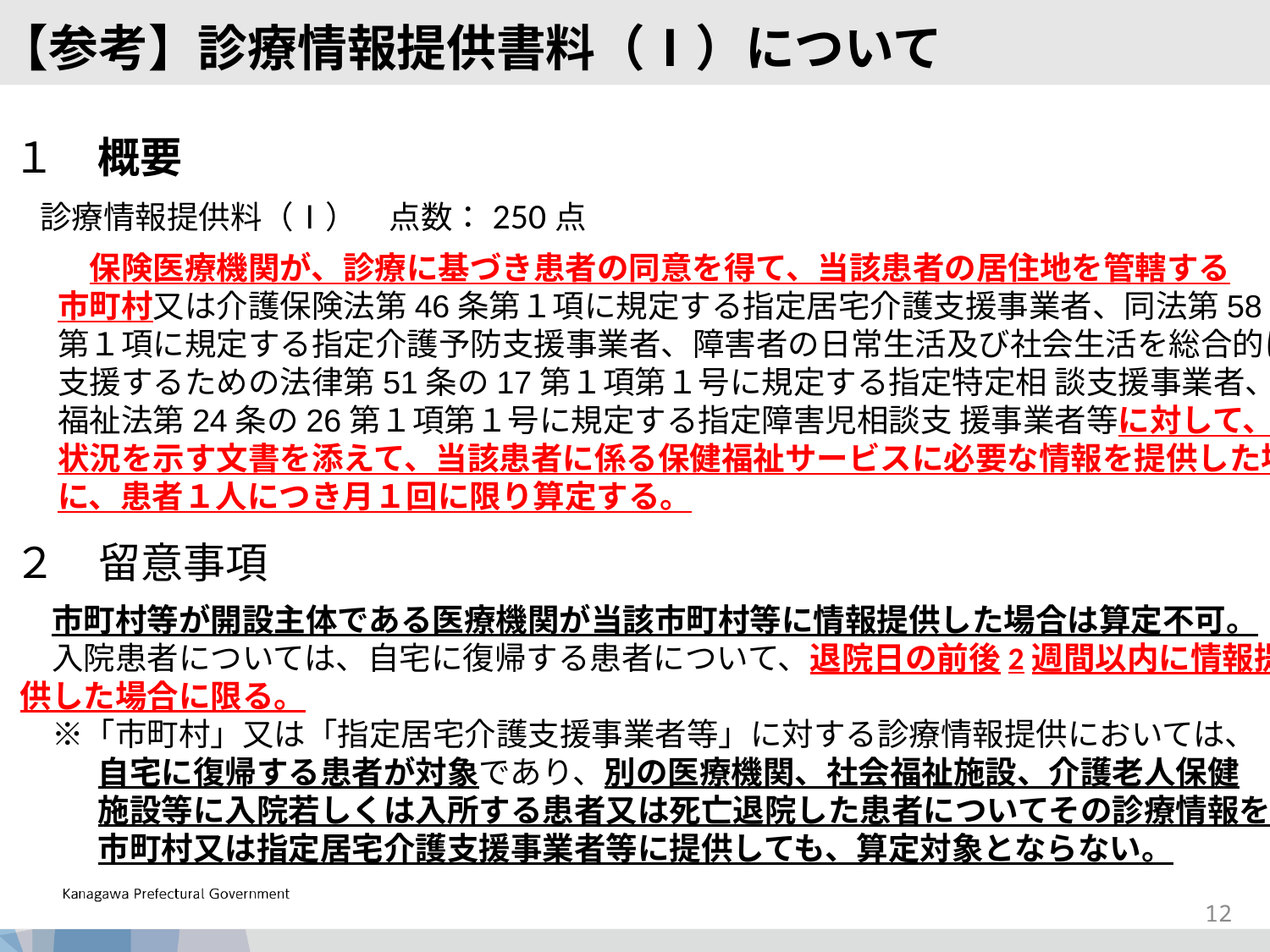

# 【参考】診療情報提供書料（Ⅰ）について
１　概要
診療情報提供料（Ⅰ）　点数：250点
　　保険医療機関が、診療に基づき患者の同意を得て、当該患者の居住地を管轄する
　市町村又は介護保険法第46条第１項に規定する指定居宅介護支援事業者、同法第58条
　第１項に規定する指定介護予防支援事業者、障害者の日常生活及び社会生活を総合的に
　支援するための法律第51条の17第１項第１号に規定する指定特定相 談支援事業者、児童
　福祉法第24条の26第１項第１号に規定する指定障害児相談支 援事業者等に対して、診療
　状況を示す文書を添えて、当該患者に係る保健福祉サービスに必要な情報を提供した場合
　に、患者１人につき月１回に限り算定する。
２　留意事項
　市町村等が開設主体である医療機関が当該市町村等に情報提供した場合は算定不可。
　入院患者については、自宅に復帰する患者について、退院日の前後2週間以内に情報提
供した場合に限る。
　※「市町村」又は「指定居宅介護支援事業者等」に対する診療情報提供においては、
　　  自宅に復帰する患者が対象であり、別の医療機関、社会福祉施設、介護老人保健
　　  施設等に入院若しくは入所する患者又は死亡退院した患者についてその診療情報を
　　  市町村又は指定居宅介護支援事業者等に提供しても、算定対象とならない。

12